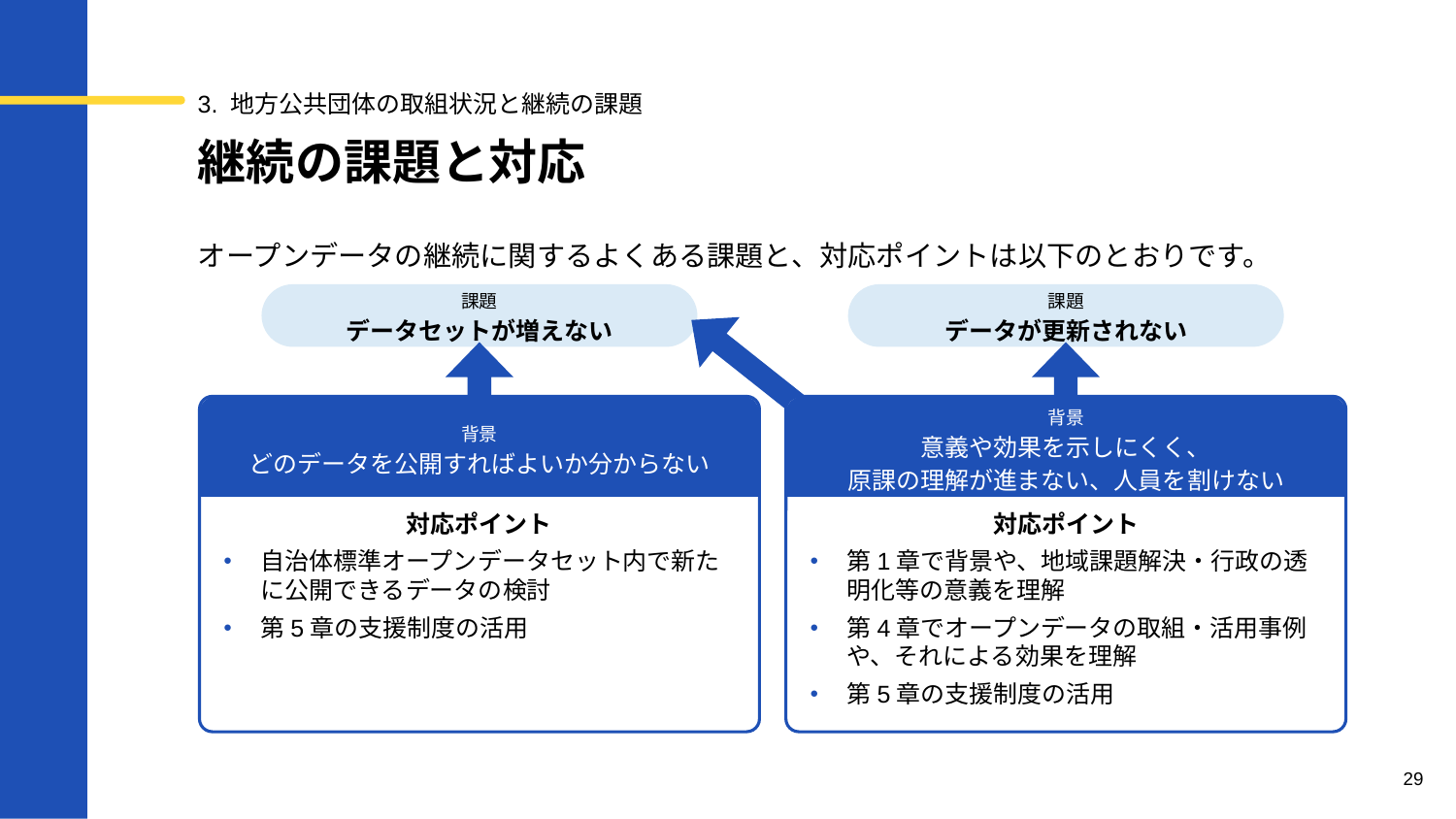

3. 地方公共団体の取組状況と継続の課題
# 継続の課題と対応
オープンデータの継続に関するよくある課題と、対応ポイントは以下のとおりです。
課題
データセットが増えない
課題
データが更新されない

対応ポイント
自治体標準オープンデータセット内で新たに公開できるデータの検討
第5章の支援制度の活用
背景
どのデータを公開すればよいか分からない
背景
意義や効果を示しにくく、
原課の理解が進まない、人員を割けない
対応ポイント
第1章で背景や、地域課題解決・行政の透明化等の意義を理解
第4章でオープンデータの取組・活用事例や、それによる効果を理解
第5章の支援制度の活用
29